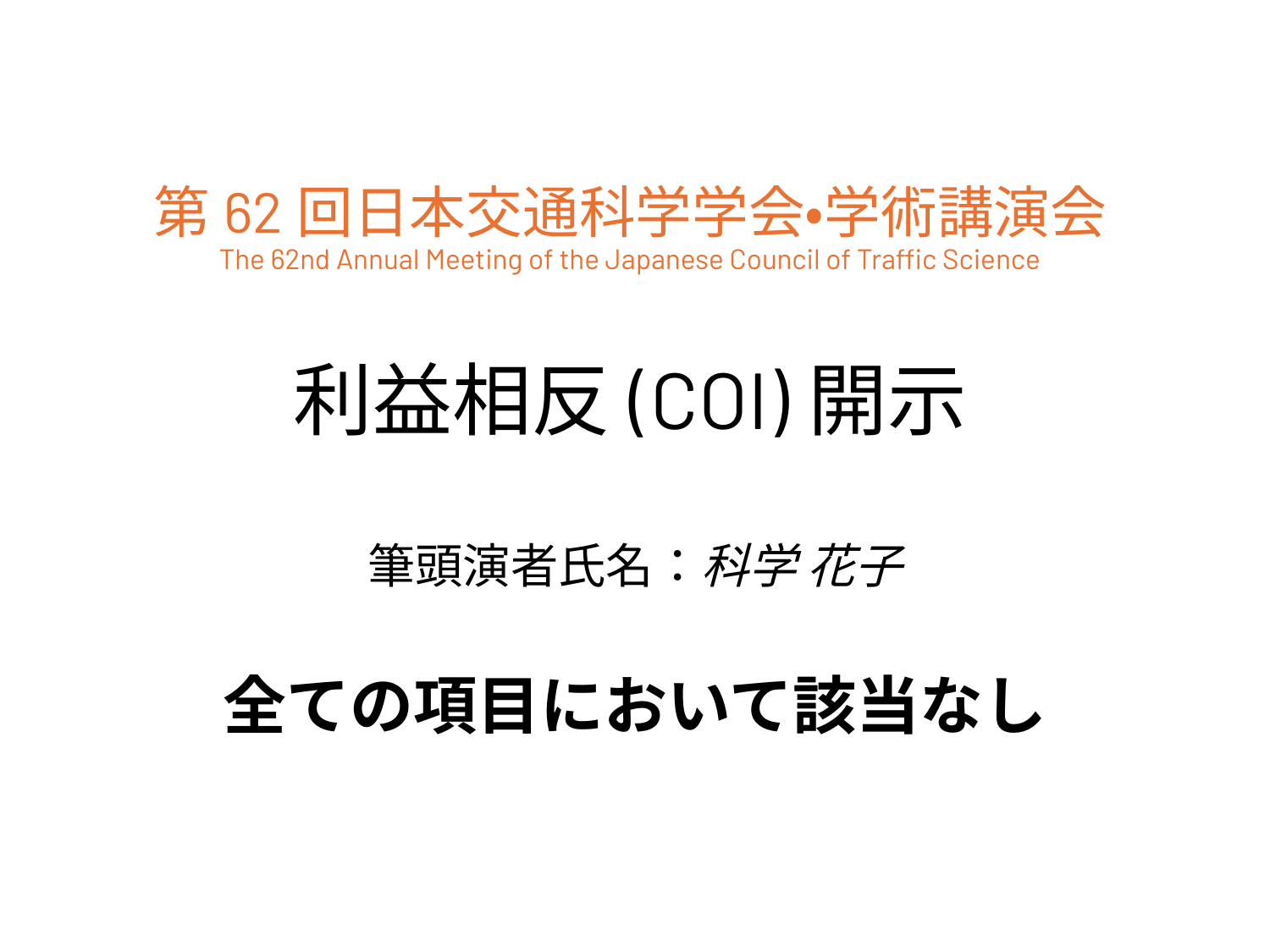

# 第62回日本交通科学学会・学術講演会 The 62nd Annual Meeting of the Japanese Council of Traffic Science 利益相反(COI)開示
筆頭演者氏名：科学 花子

全ての項目において該当なし